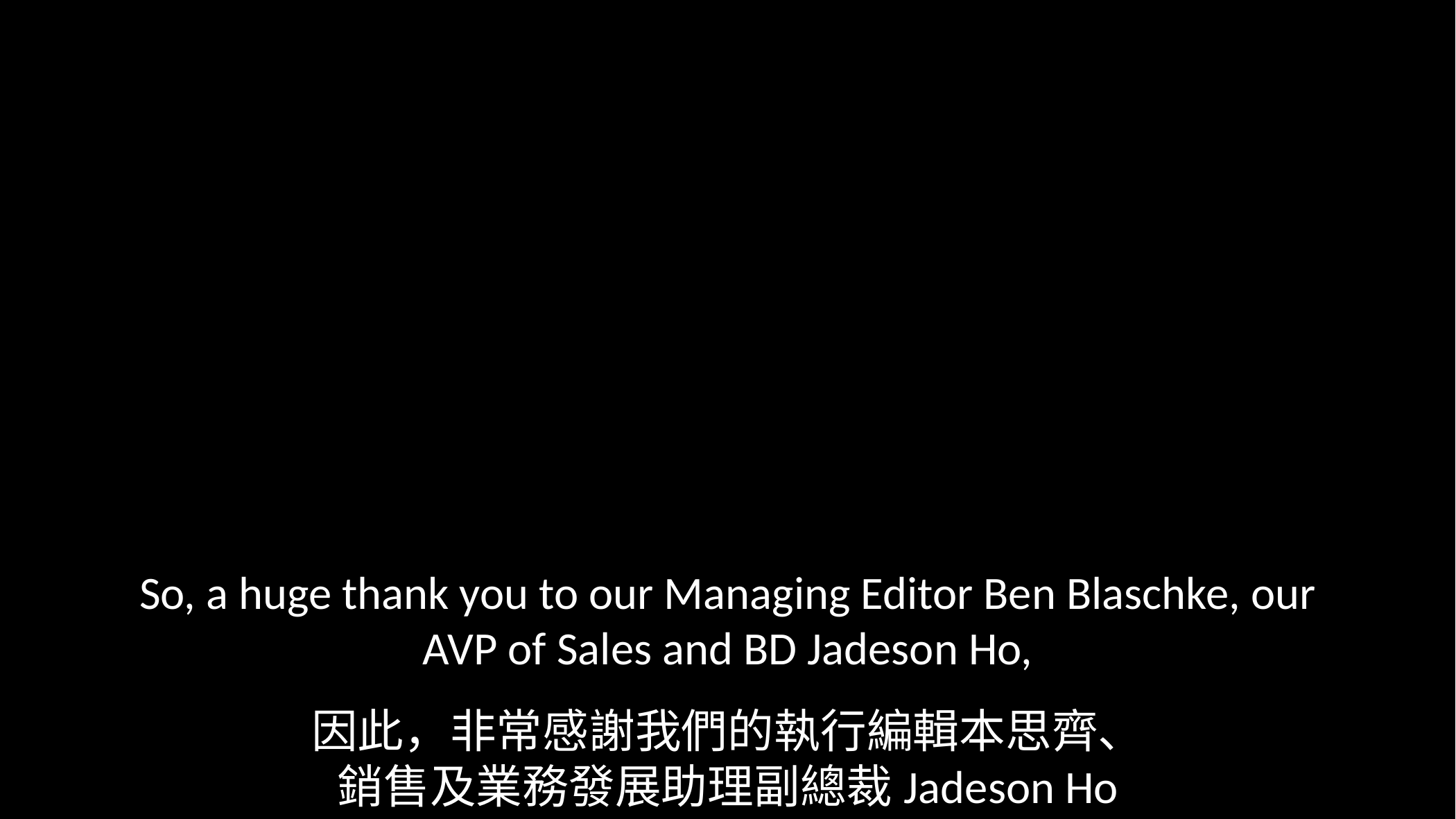

So, a huge thank you to our Managing Editor Ben Blaschke, our AVP of Sales and BD Jadeson Ho,

因此，非常感謝我們的執行編輯本思齊、
銷售及業務發展助理副總裁Jadeson Ho